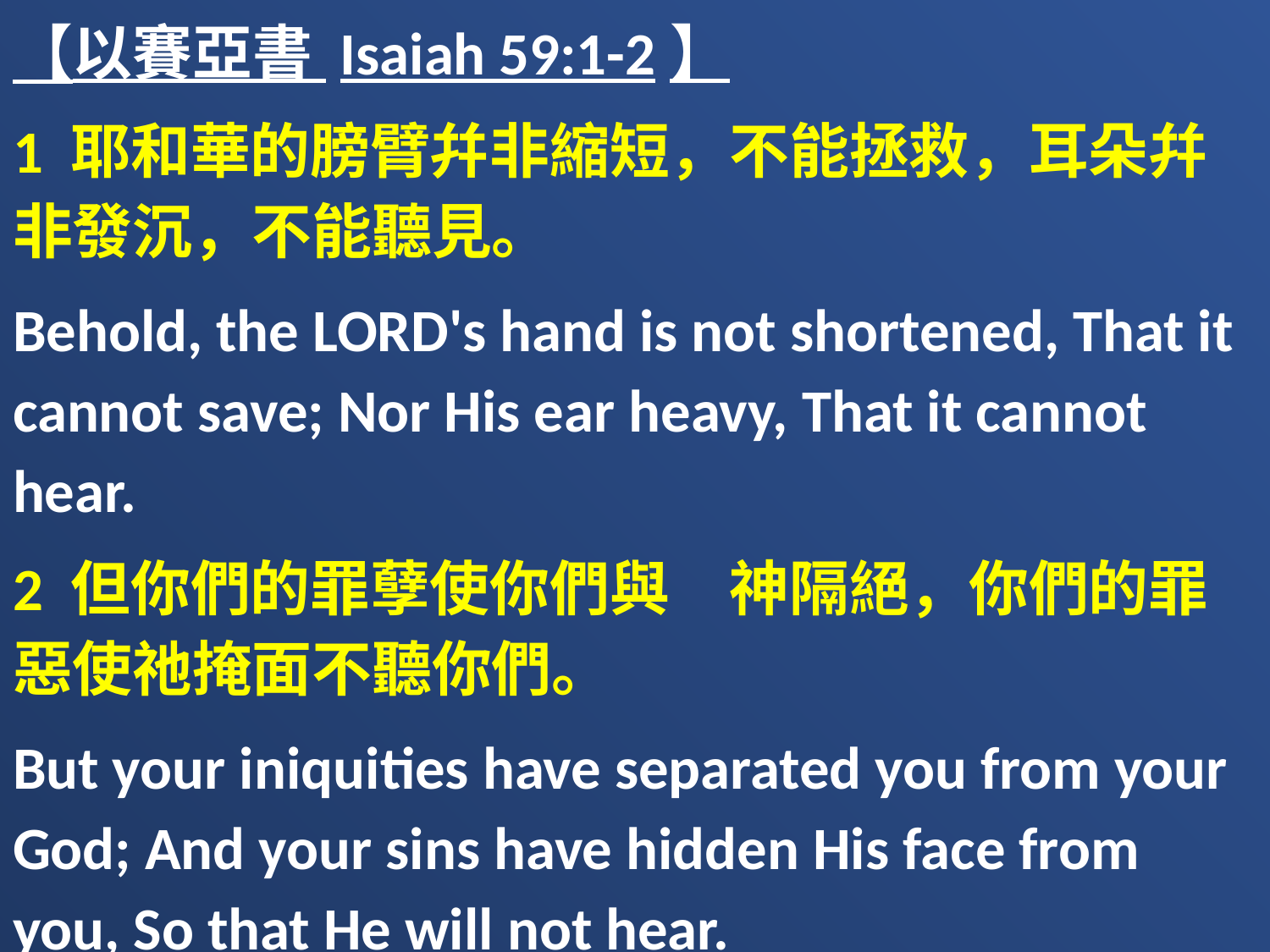

【以賽亞書 Isaiah 59:1-2】
1 耶和華的膀臂幷非縮短，不能拯救，耳朵幷非發沉，不能聽見。
Behold, the LORD's hand is not shortened, That it cannot save; Nor His ear heavy, That it cannot hear.
2 但你們的罪孽使你們與　神隔絕，你們的罪惡使祂掩面不聽你們。
But your iniquities have separated you from your God; And your sins have hidden His face from you, So that He will not hear.